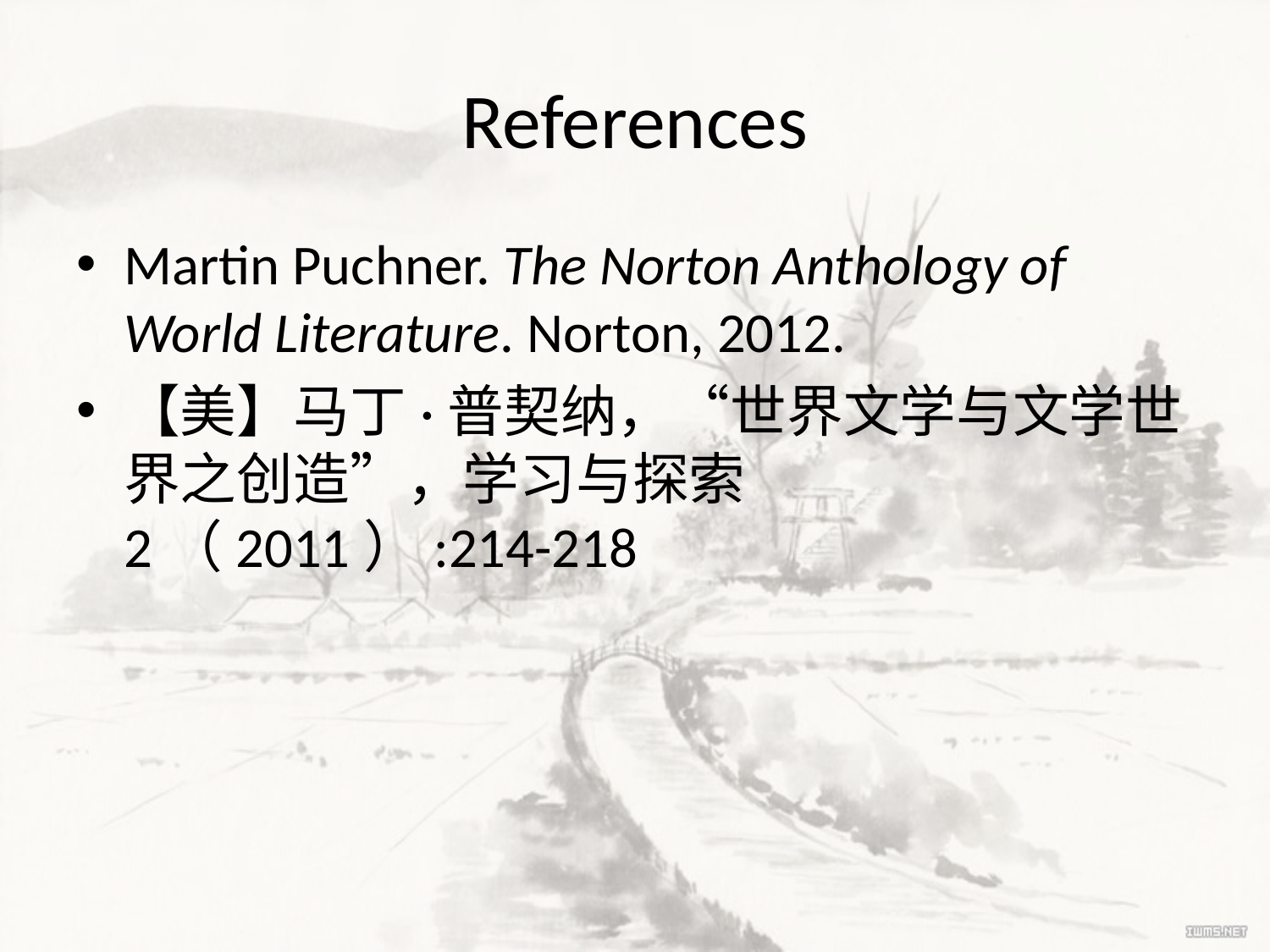

# References
Martin Puchner. The Norton Anthology of World Literature. Norton, 2012.
【美】马丁·普契纳，“世界文学与文学世界之创造”，学习与探索 2（2011）:214-218